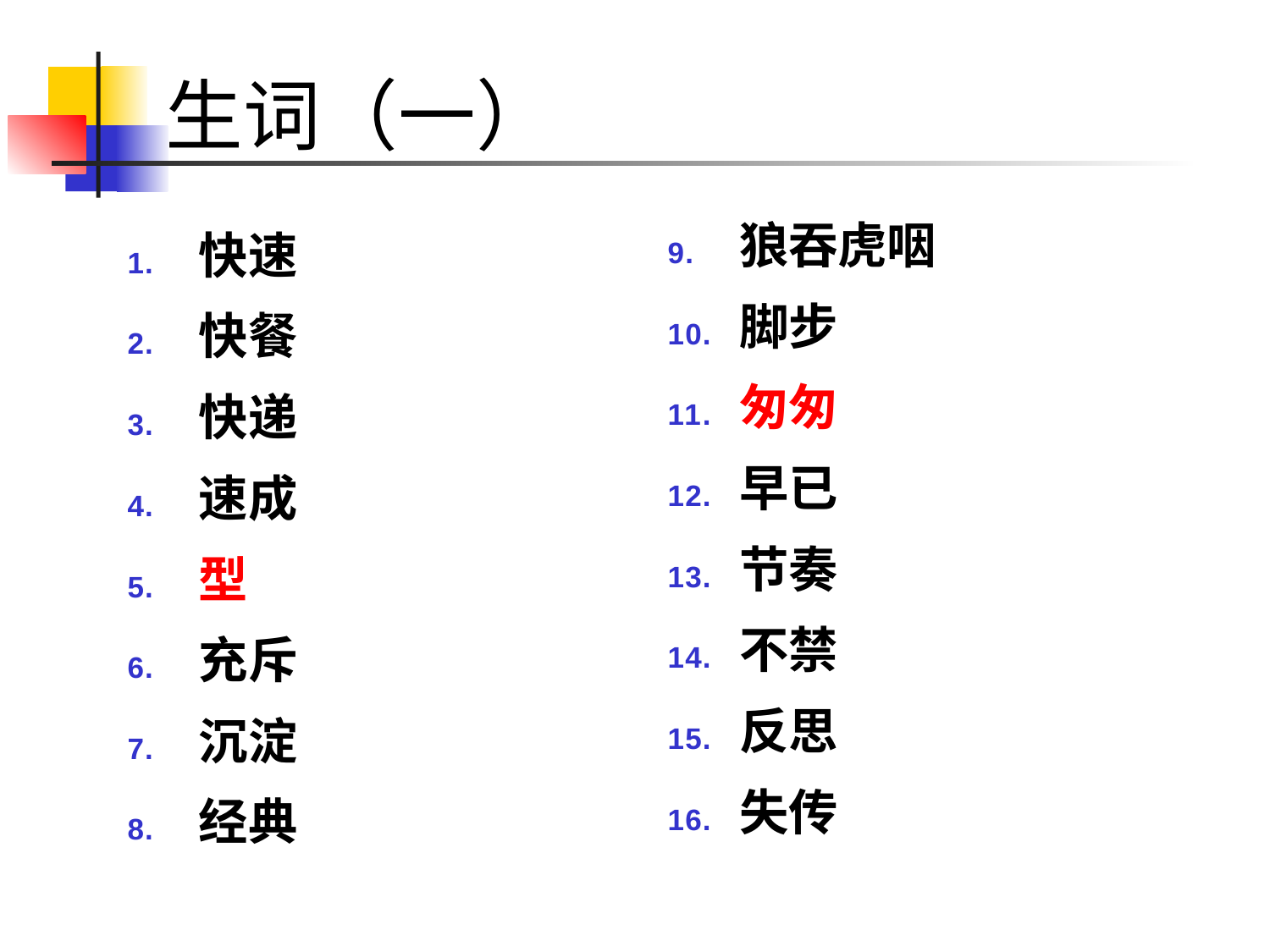

# 生词（一）
狼吞虎咽
脚步
匆匆
早已
节奏
不禁
反思
失传

快速
快餐
快递
速成
型
充斥
沉淀
经典